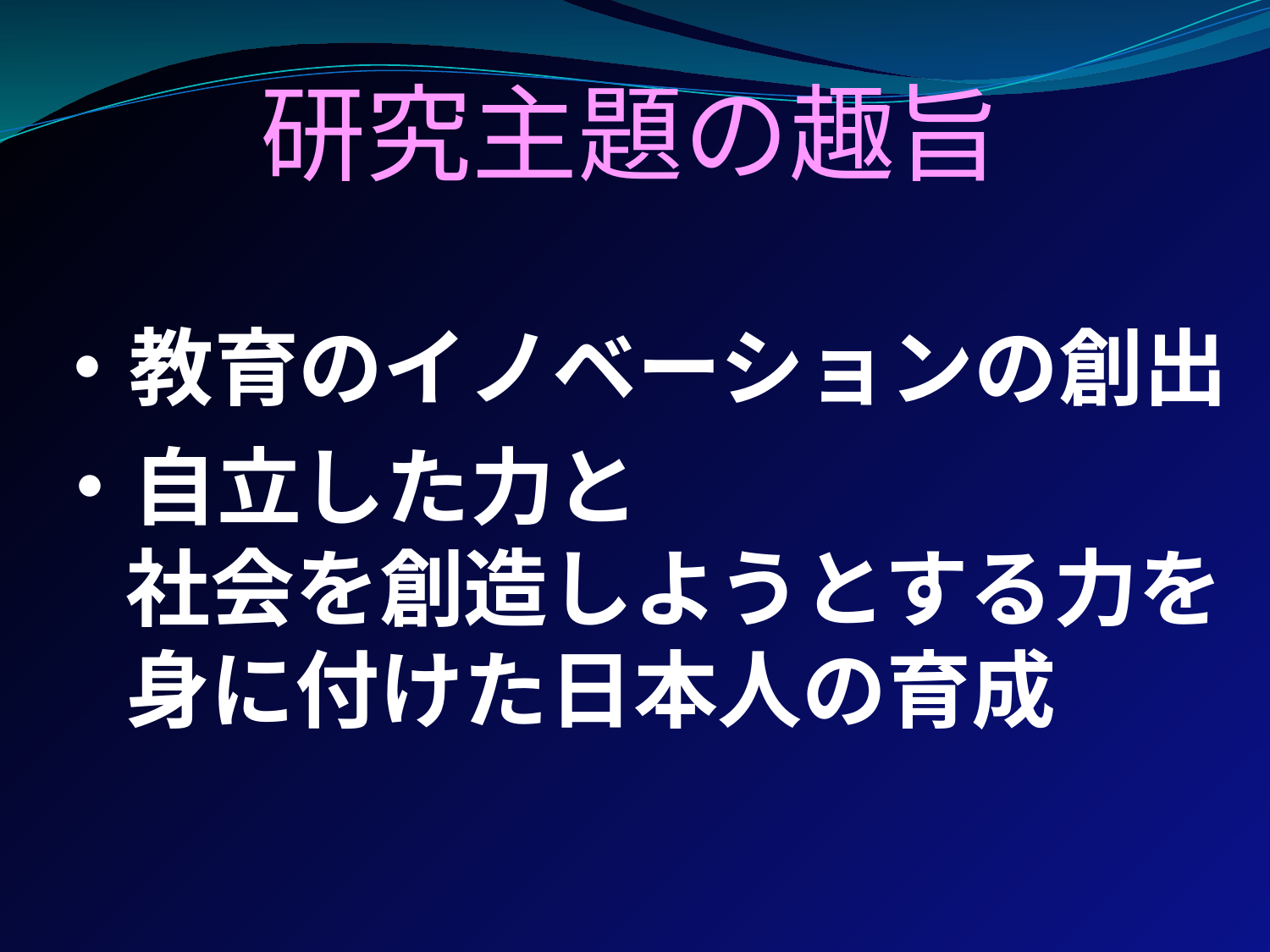

研究主題の趣旨
# ・教育のイノベーションの創出
・自立した力と
   社会を創造しようとする力を
   身に付けた日本人の育成